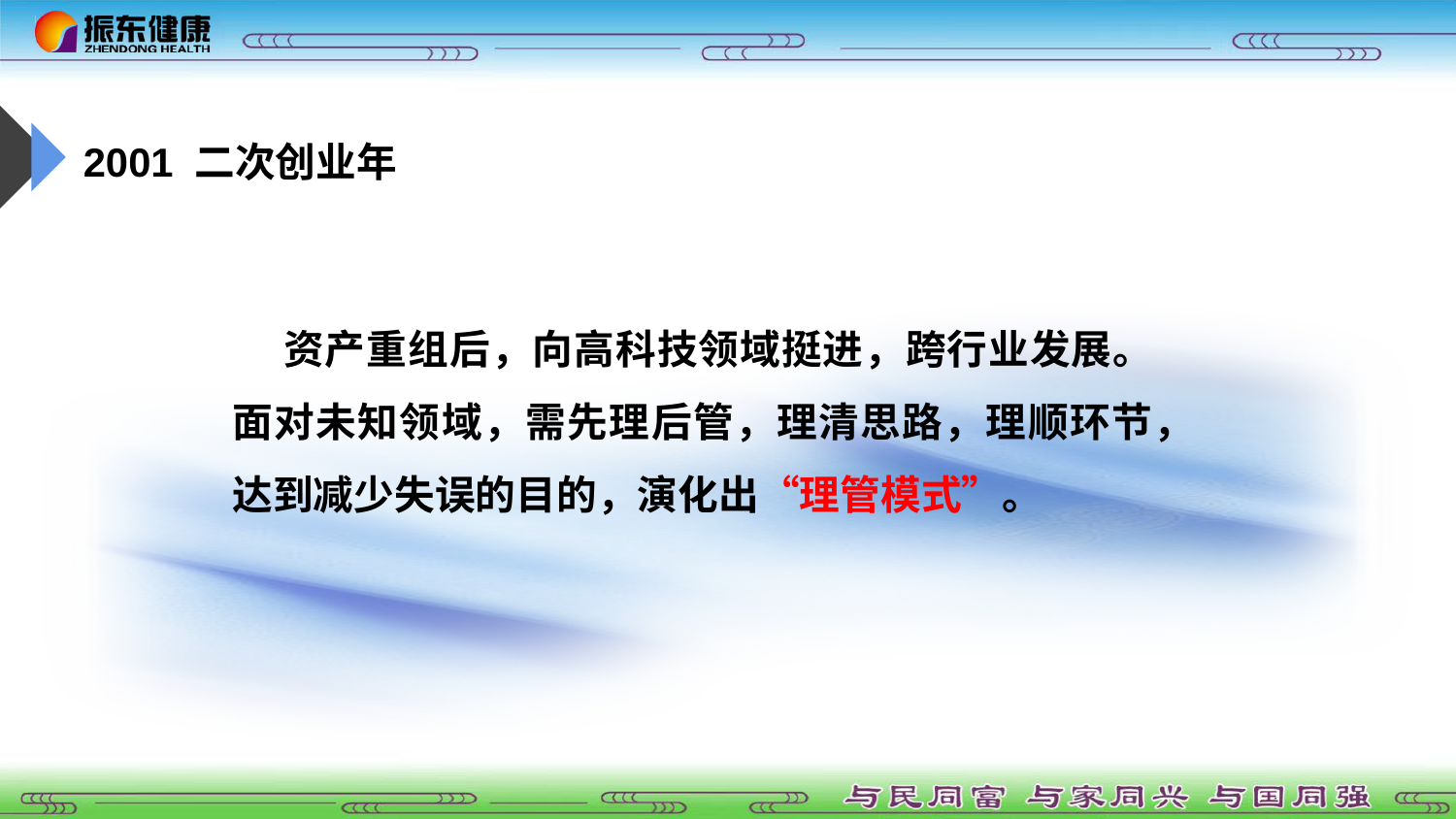

2001 二次创业年

    资产重组后，向高科技领域挺进，跨行业发展。面对未知领域，需先理后管，理清思路，理顺环节，达到减少失误的目的，演化出“理管模式”。